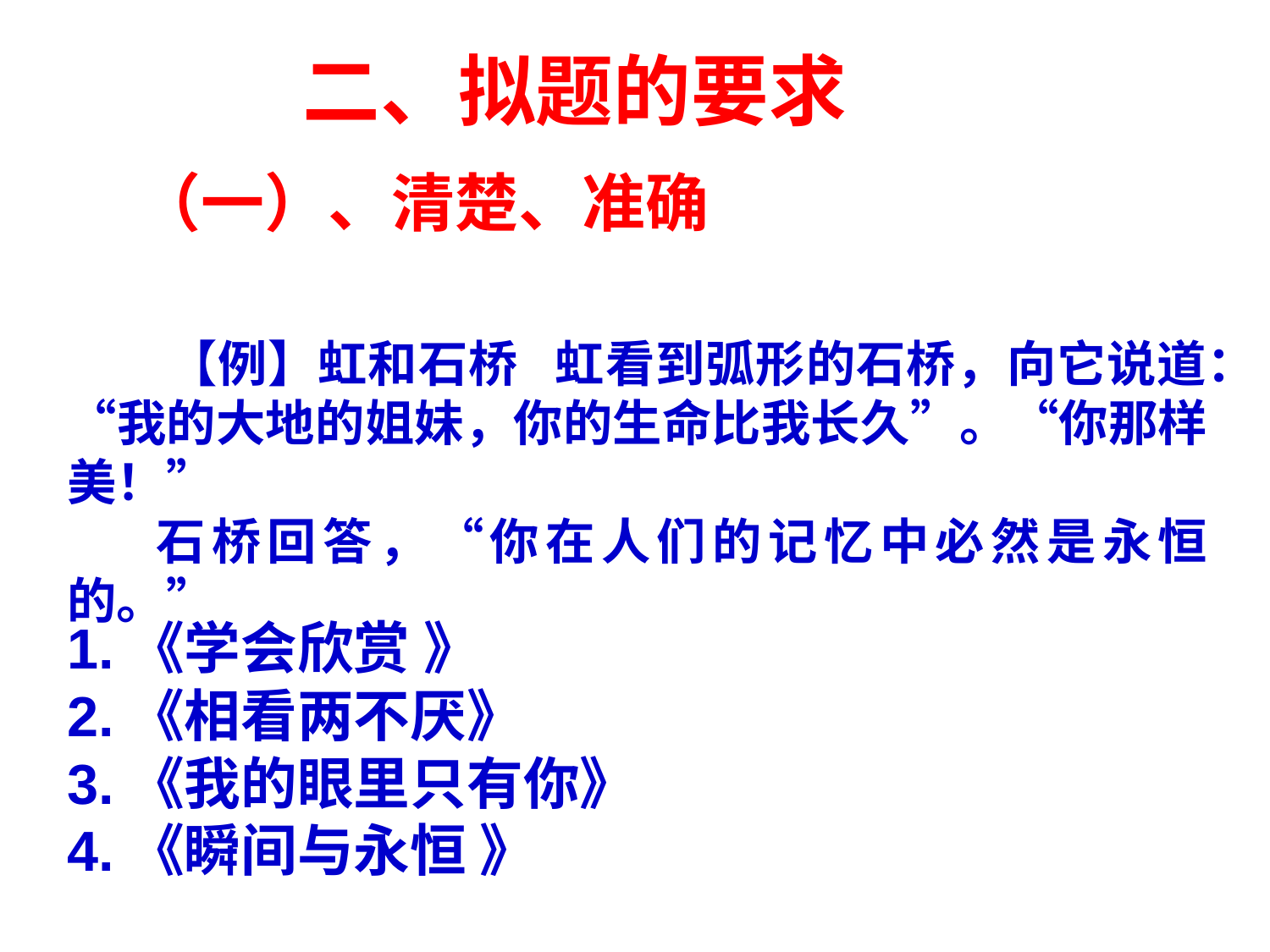

二、拟题的要求
（一）、清楚、准确
　　【例】虹和石桥   虹看到弧形的石桥，向它说道：“我的大地的姐妹，你的生命比我长久”。“你那样美！”
    石桥回答，“你在人们的记忆中必然是永恒的。”
1.《学会欣赏 》
2.《相看两不厌》
3.《我的眼里只有你》
4.《瞬间与永恒 》